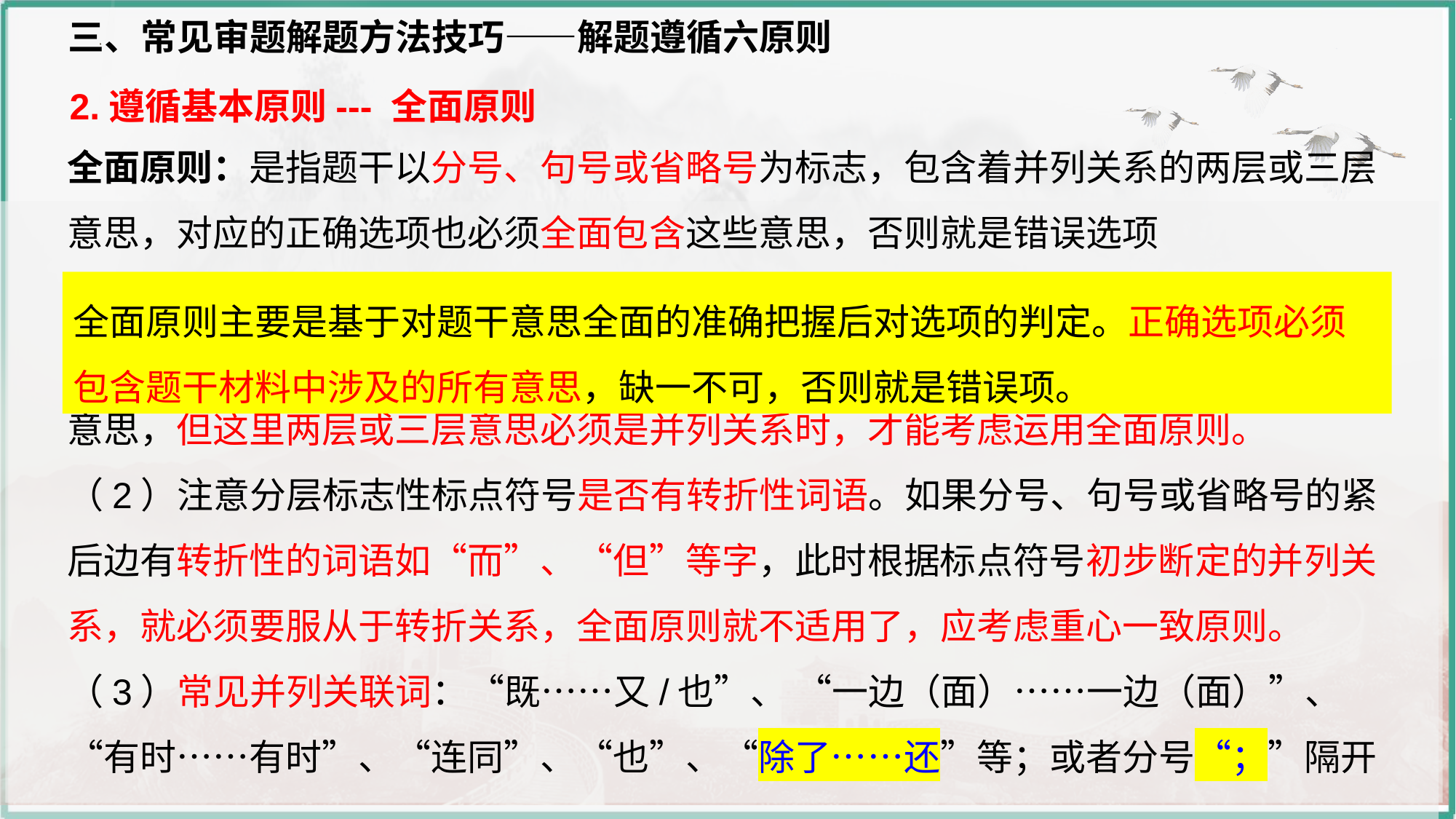

三、常见审题解题方法技巧——解题遵循六原则
2.遵循基本原则--- 全面原则
全面原则：是指题干以分号、句号或省略号为标志，包含着并列关系的两层或三层意思，对应的正确选项也必须全面包含这些意思，否则就是错误选项
（1）注意题干材料中的标点符号。题干材料中间如果有分号、句号或省略号，一般来说，有一个或两个分号、句号或省略号，就意味着题干材料包含着两层或三层意思，但这里两层或三层意思必须是并列关系时，才能考虑运用全面原则。
（2）注意分层标志性标点符号是否有转折性词语。如果分号、句号或省略号的紧后边有转折性的词语如“而”、“但”等字，此时根据标点符号初步断定的并列关系，就必须要服从于转折关系，全面原则就不适用了，应考虑重心一致原则。
（3）常见并列关联词：“既……又/也”、 “一边（面）……一边（面）”、“有时……有时”、“连同”、“也”、“除了……还”等；或者分号“；”隔开
全面原则主要是基于对题干意思全面的准确把握后对选项的判定。正确选项必须包含题干材料中涉及的所有意思，缺一不可，否则就是错误项。